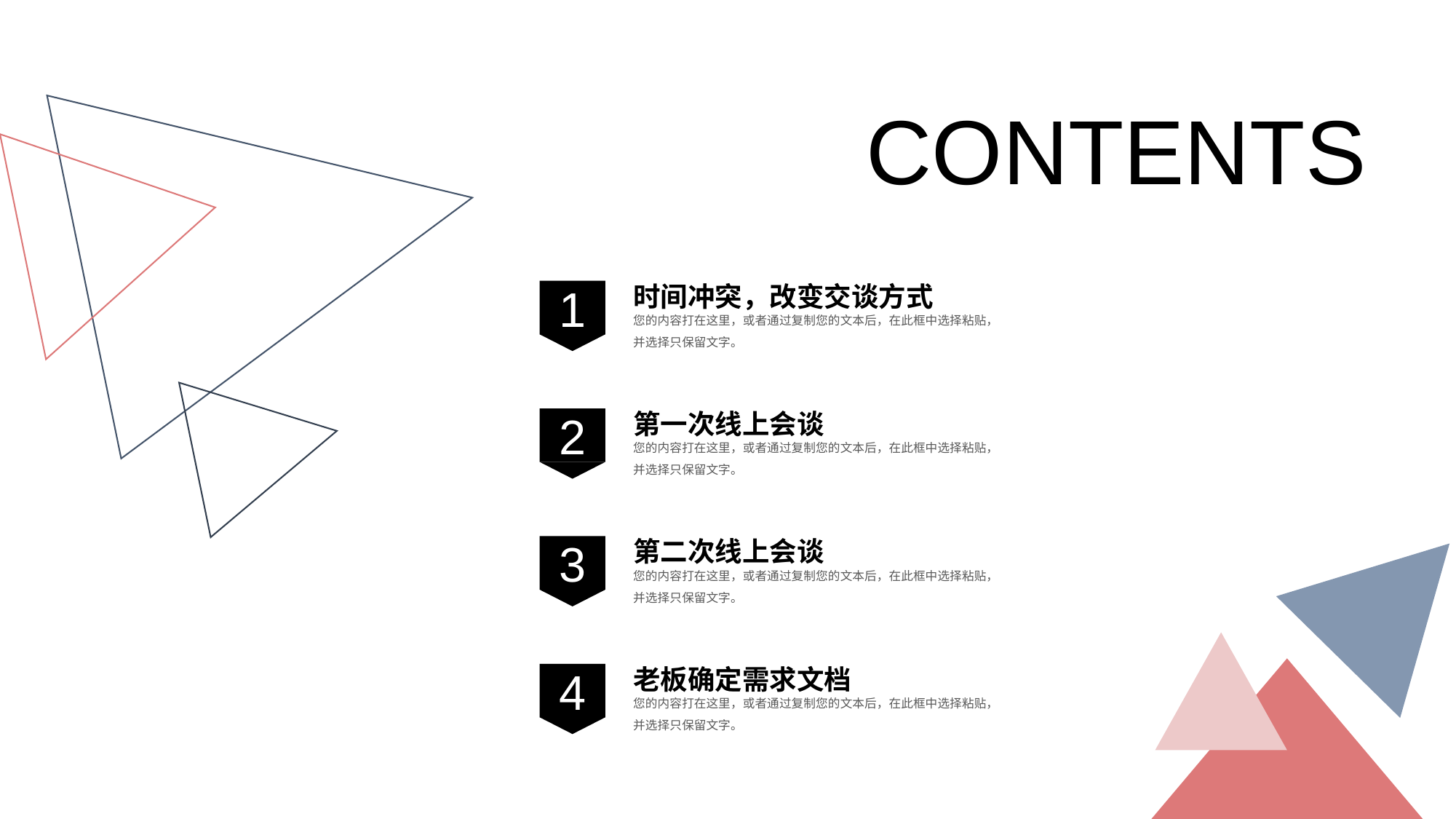

CONTENTS
时间冲突，改变交谈方式
1

您的内容打在这里，或者通过复制您的文本后，在此框中选择粘贴，并选择只保留文字。
第一次线上会谈
2

您的内容打在这里，或者通过复制您的文本后，在此框中选择粘贴，并选择只保留文字。
第二次线上会谈

3

您的内容打在这里，或者通过复制您的文本后，在此框中选择粘贴，并选择只保留文字。

老板确定需求文档

4

您的内容打在这里，或者通过复制您的文本后，在此框中选择粘贴，并选择只保留文字。